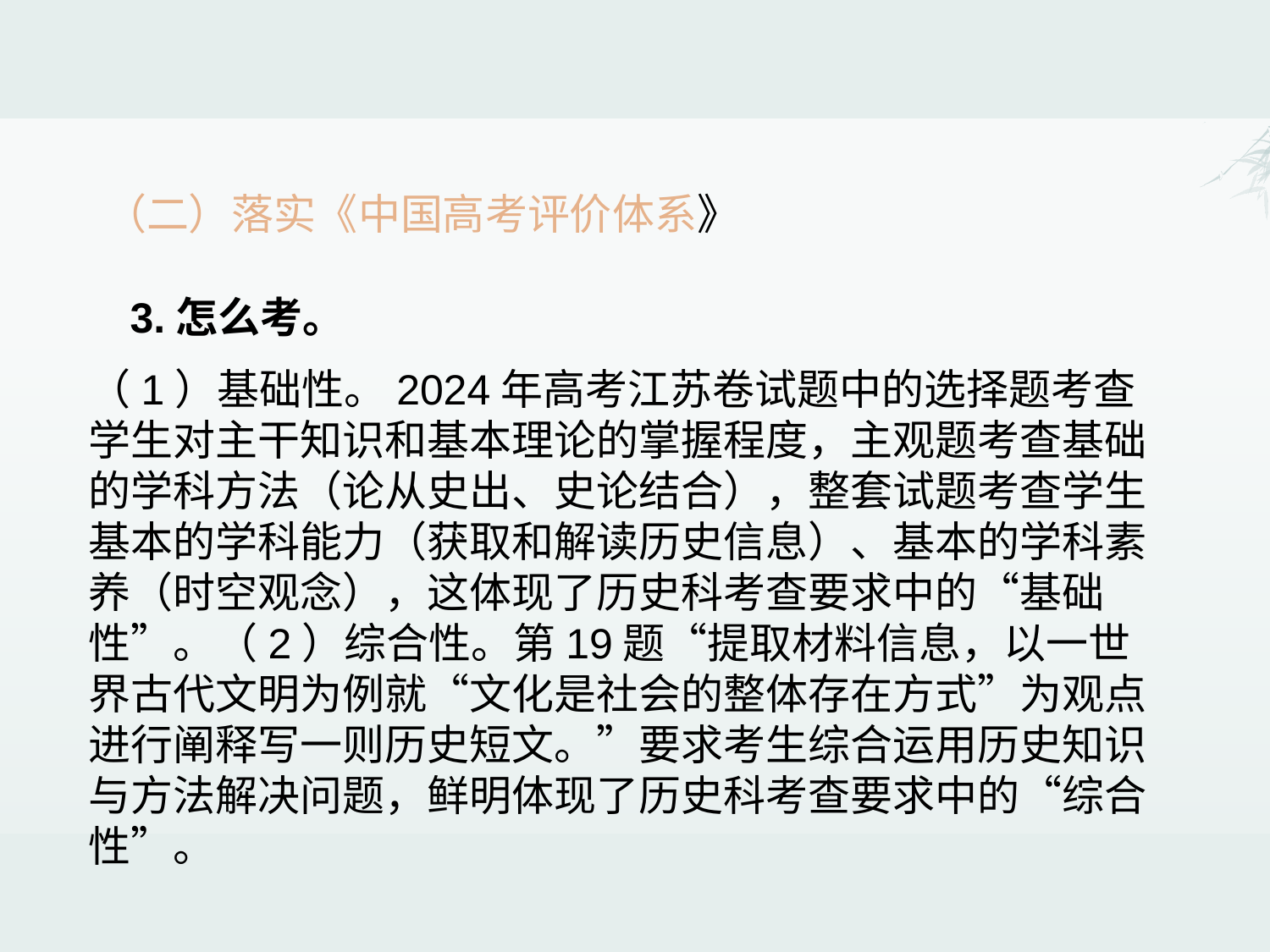

（二）落实《中国高考评价体系》
3.怎么考。
（1）基础性。2024年高考江苏卷试题中的选择题考查学生对主干知识和基本理论的掌握程度，主观题考查基础的学科方法（论从史出、史论结合），整套试题考查学生基本的学科能力（获取和解读历史信息）、基本的学科素养（时空观念），这体现了历史科考查要求中的“基础性”。（2）综合性。第19题“提取材料信息，以一世界古代文明为例就“文化是社会的整体存在方式”为观点进行阐释写一则历史短文。”要求考生综合运用历史知识与方法解决问题，鲜明体现了历史科考查要求中的“综合性”。